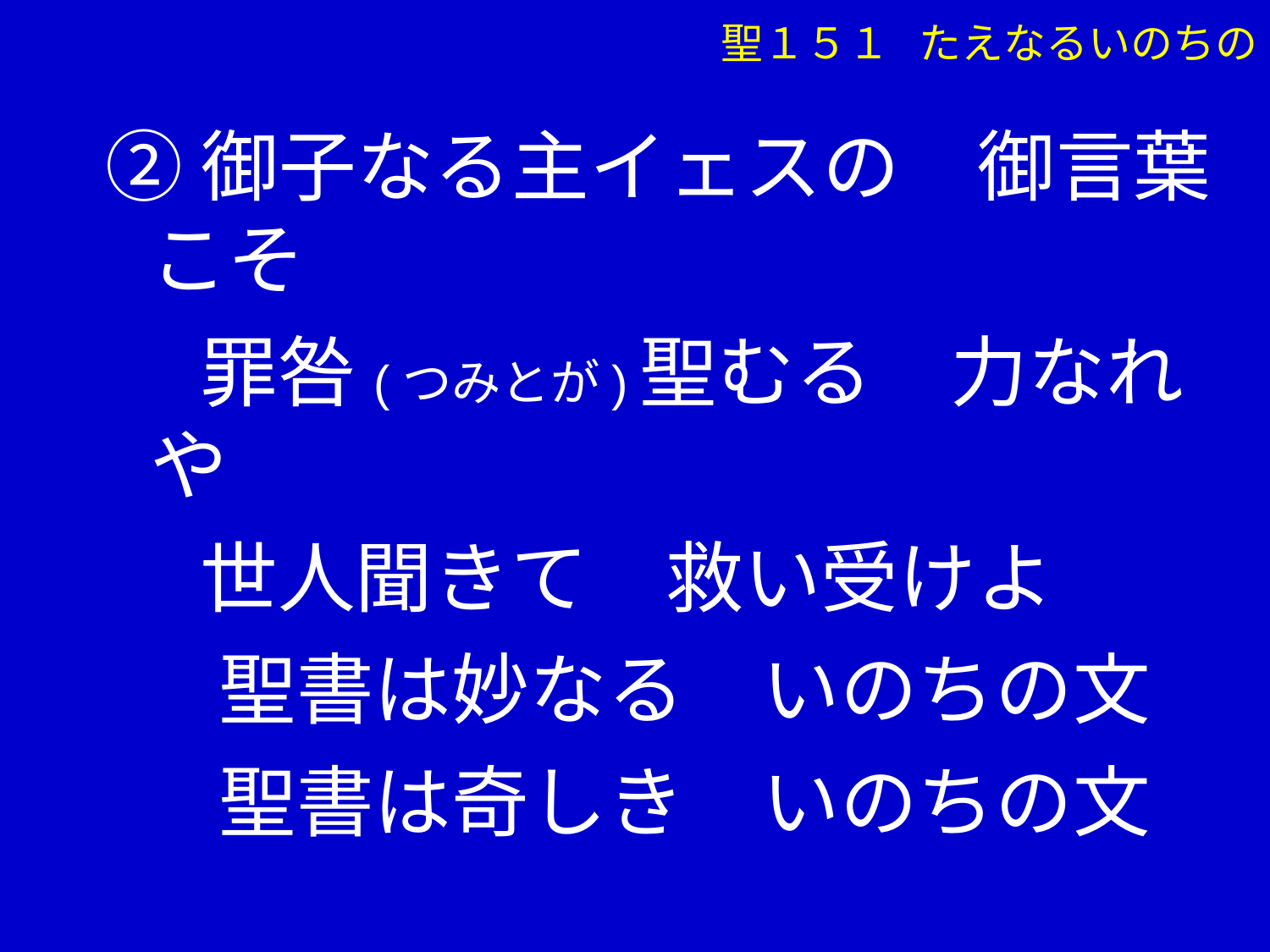

聖１５１   たえなるいのちの
②御子なる主イェスの　御言葉こそ
　 罪咎(つみとが)聖むる　力なれや
　 世人聞きて　救い受けよ
 　聖書は妙なる　いのちの文
 　聖書は奇しき　いのちの文